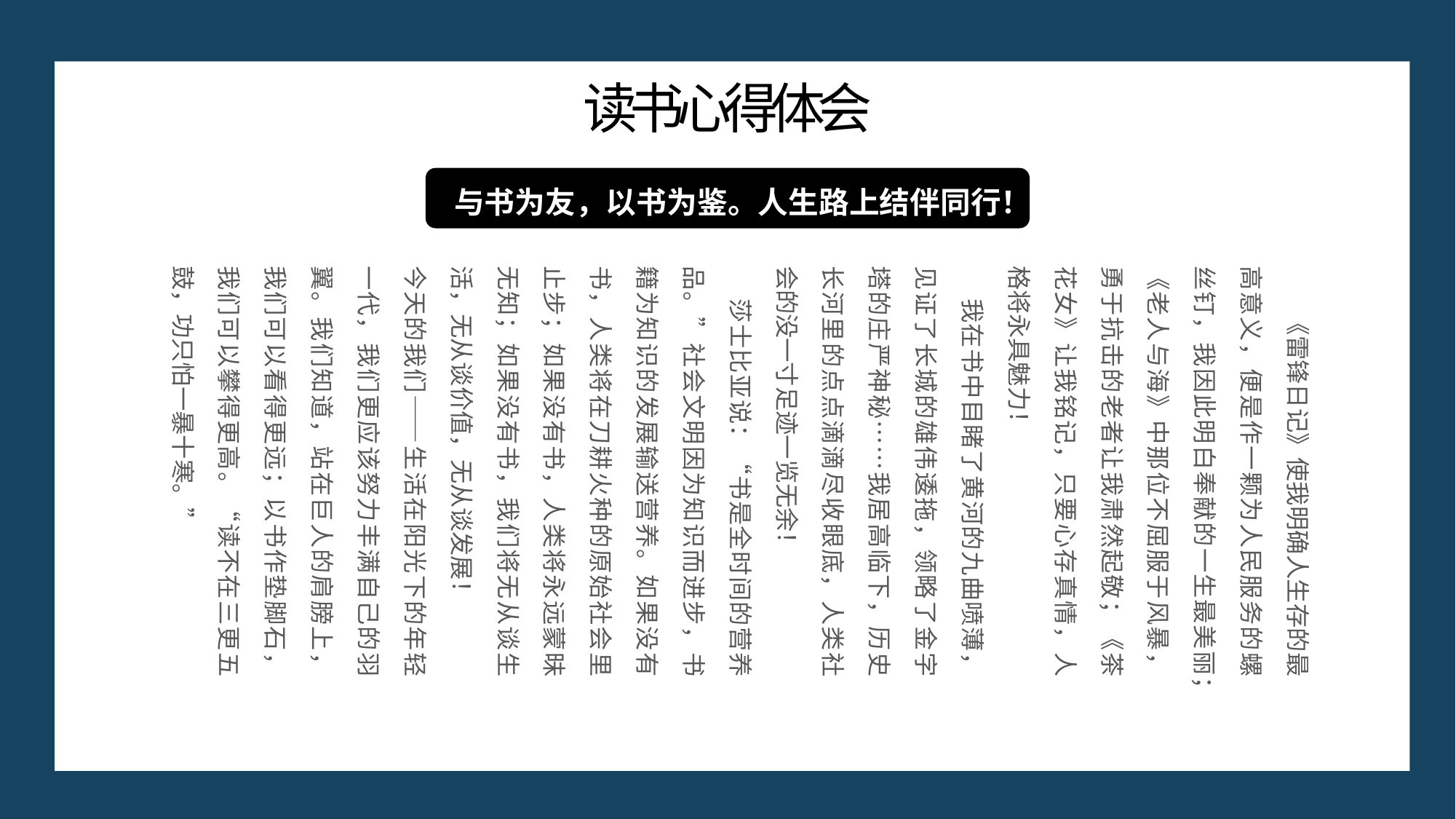

读书心得体会
与书为友，以书为鉴。人生路上结伴同行！
       《雷锋日记》使我明确人生存的最高意义，便是作一颗为人民服务的螺丝钉，我因此明白奉献的一生最美丽；《老人与海》中那位不屈服于风暴，勇于抗击的老者让我肃然起敬；《茶花女》让我铭记，只要心存真情，人格将永具魅力！
    我在书中目睹了黄河的九曲喷薄，见证了长城的雄伟逶拖，领略了金字塔的庄严神秘……我居高临下，历史长河里的点点滴滴尽收眼底，人类社会的没一寸足迹一览无余！
    莎士比亚说：“书是全时间的营养品。”社会文明因为知识而进步，书籍为知识的发展输送营养。如果没有书，人类将在刀耕火种的原始社会里止步；如果没有书，人类将永远蒙昧无知；如果没有书，我们将无从谈生活，无从谈价值，无从谈发展！
今天的我们——生活在阳光下的年轻一代，我们更应该努力丰满自己的羽翼。我们知道，站在巨人的肩膀上，我们可以看得更远；以书作垫脚石，我们可以攀得更高。“读不在三更五鼓，功只怕一暴十寒。”